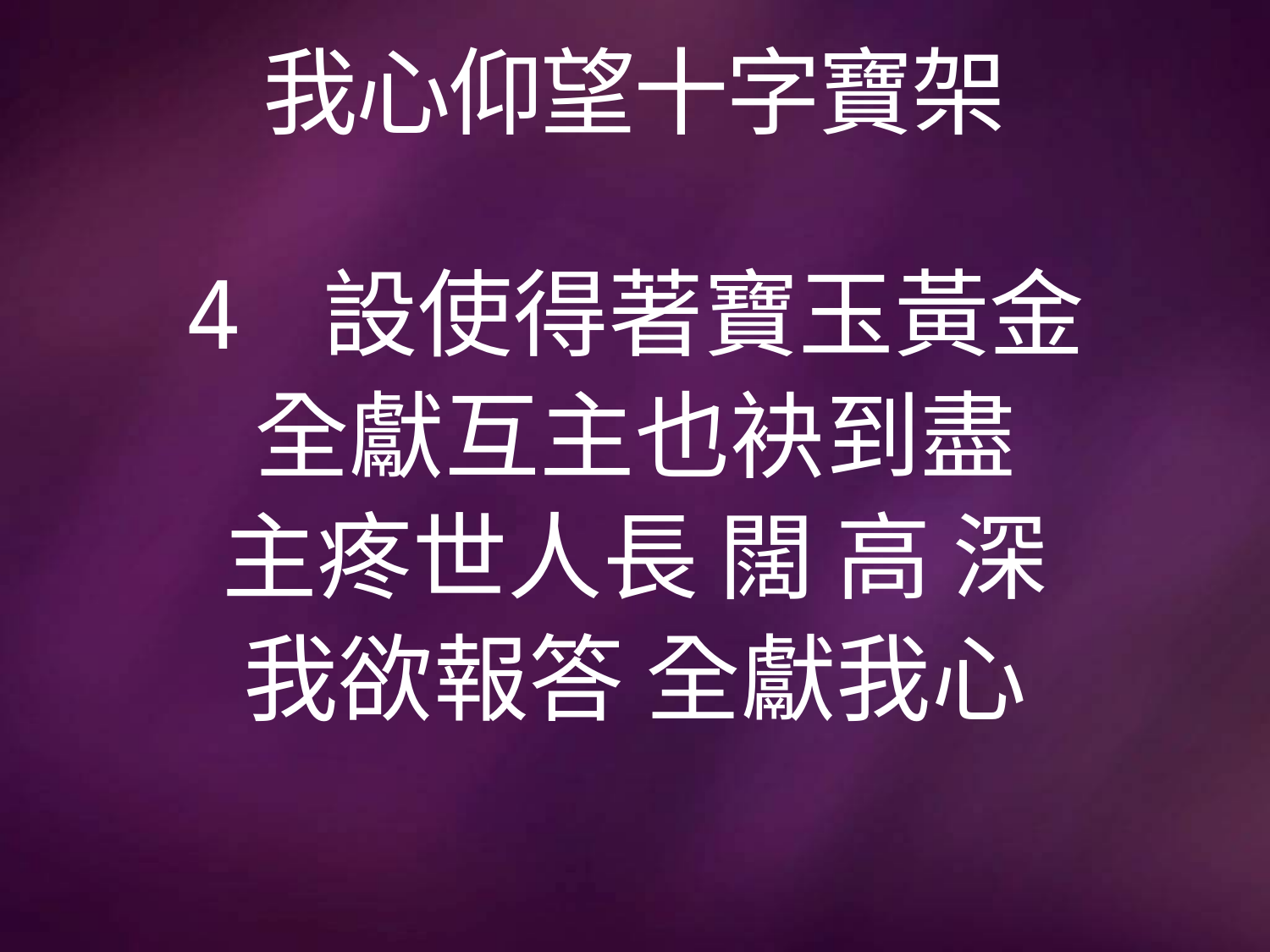

# 我心仰望十字寶架
4 設使得著寶玉黃金
全獻互主也袂到盡
主疼世人長 闊 高 深
我欲報答 全獻我心